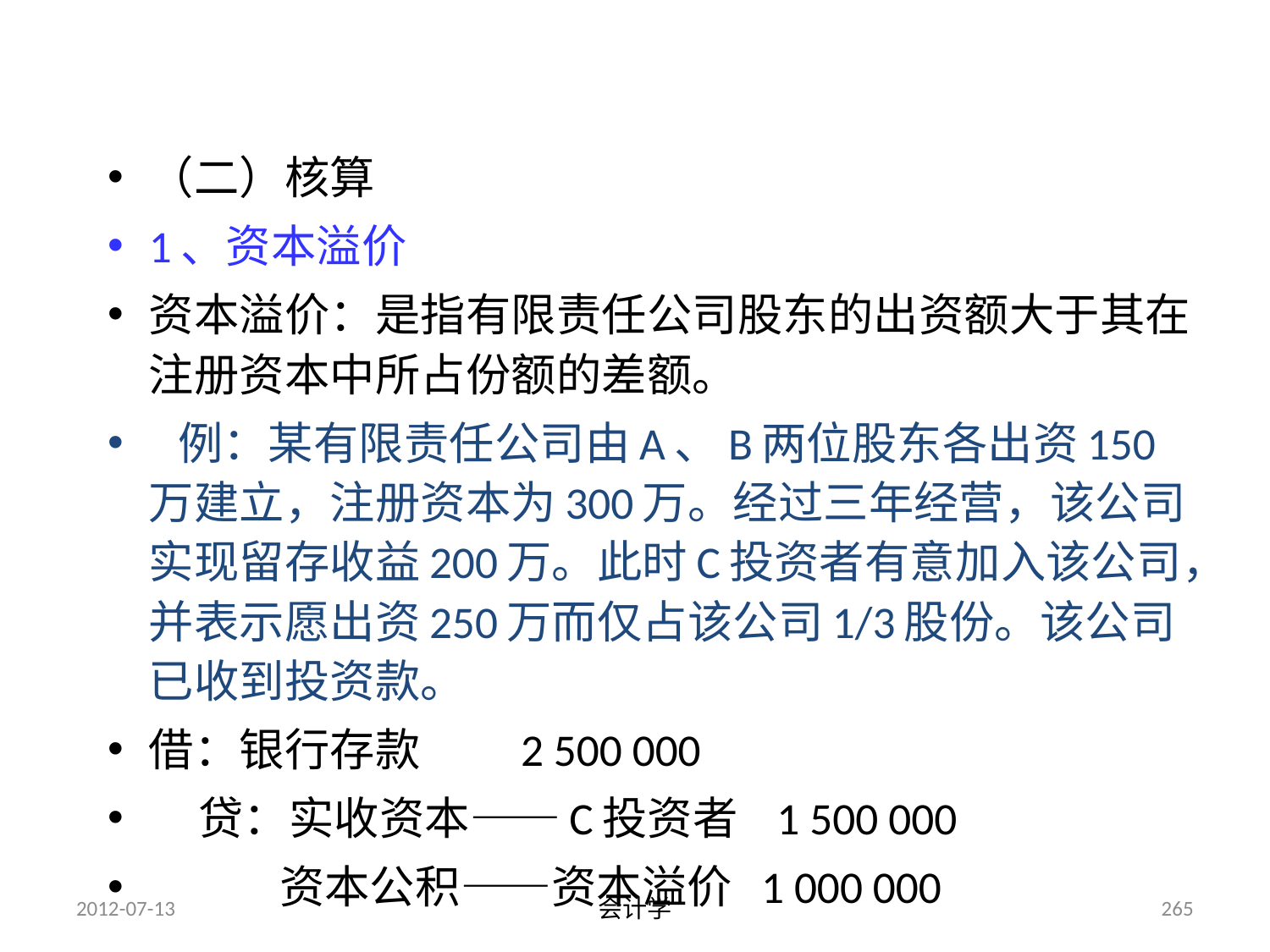

（二）核算
1、资本溢价
资本溢价：是指有限责任公司股东的出资额大于其在注册资本中所占份额的差额。
  例：某有限责任公司由A、B两位股东各出资150万建立，注册资本为300万。经过三年经营，该公司实现留存收益200万。此时C投资者有意加入该公司，并表示愿出资250万而仅占该公司1/3股份。该公司已收到投资款。
借：银行存款         2 500 000
    贷：实收资本——C投资者   1 500 000
            资本公积——资本溢价  1 000 000
2012-07-13
会计学
265